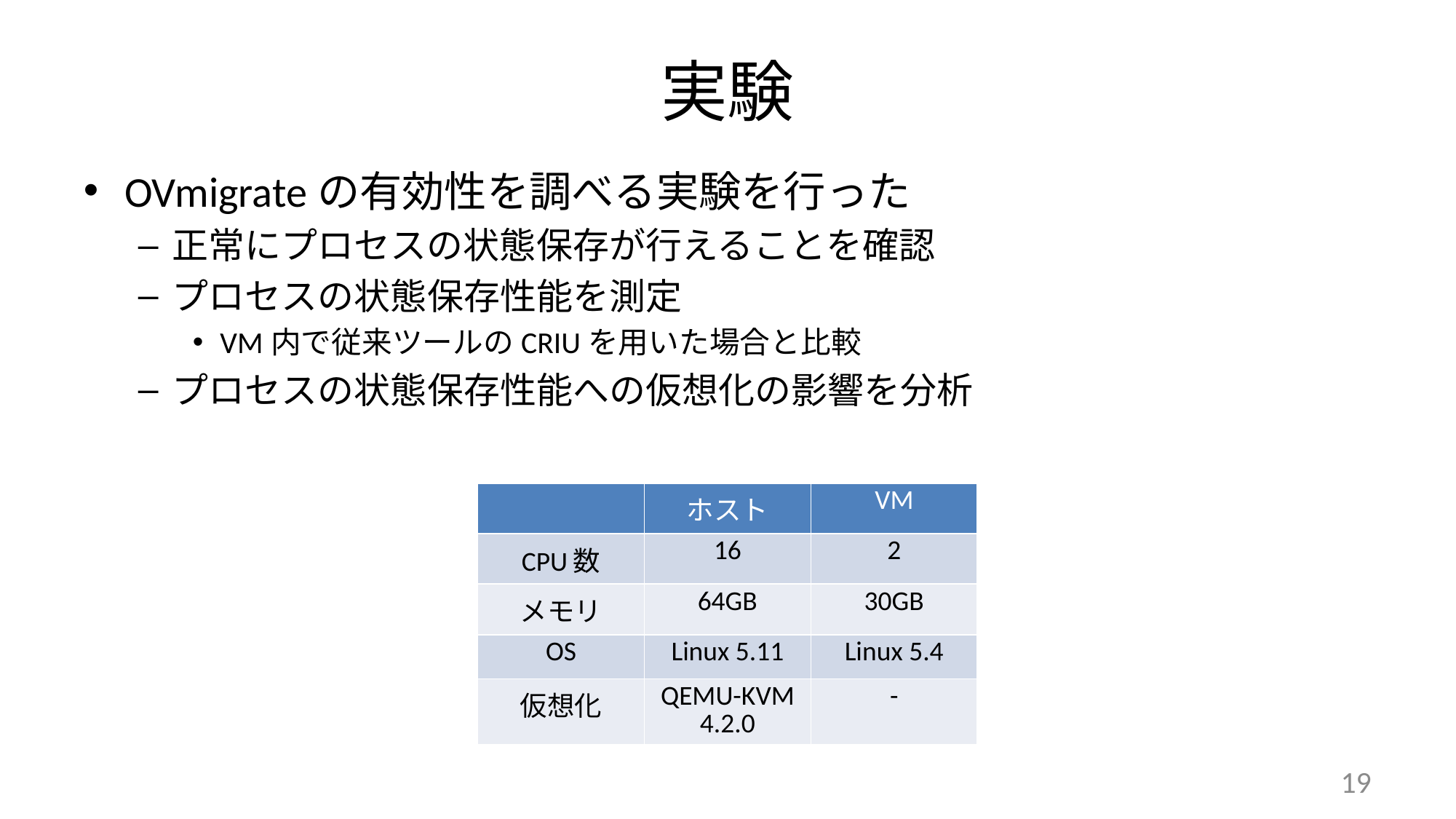

# 実験
OVmigrateの有効性を調べる実験を行った
正常にプロセスの状態保存が行えることを確認
プロセスの状態保存性能を測定
VM内で従来ツールのCRIUを用いた場合と比較
プロセスの状態保存性能への仮想化の影響を分析
|  | ホスト | VM |
| --- | --- | --- |
| CPU数 | 16 | 2 |
| メモリ | 64GB | 30GB |
| OS | Linux 5.11 | Linux 5.4 |
| 仮想化 | QEMU-KVM 4.2.0 | - |
19